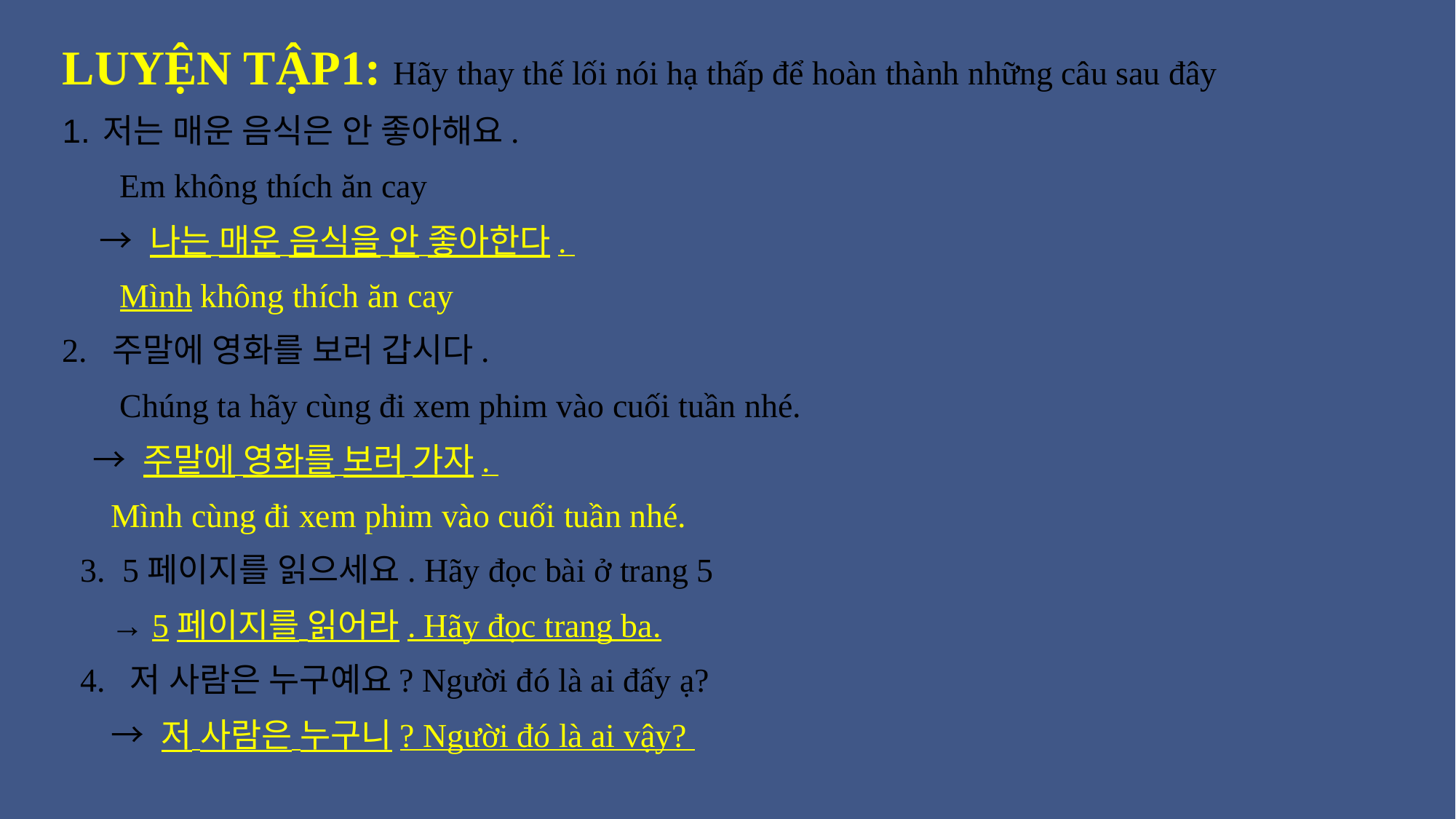

LUYỆN TẬP1: Hãy thay thế lối nói hạ thấp để hoàn thành những câu sau đây
저는 매운 음식은 안 좋아해요.
Em không thích ăn cay
    → 나는 매운 음식을 안 좋아한다.
Mình không thích ăn cay
2.  주말에 영화를 보러 갑시다.
Chúng ta hãy cùng đi xem phim vào cuối tuần nhé.
→ 주말에 영화를 보러 가자.
Mình cùng đi xem phim vào cuối tuần nhé.
3.  5페이지를 읽으세요. Hãy đọc bài ở trang 5
→ 5페이지를 읽어라. Hãy đọc trang ba.
4.  저 사람은 누구예요? Người đó là ai đấy ạ?
→ 저 사람은 누구니? Người đó là ai vậy?